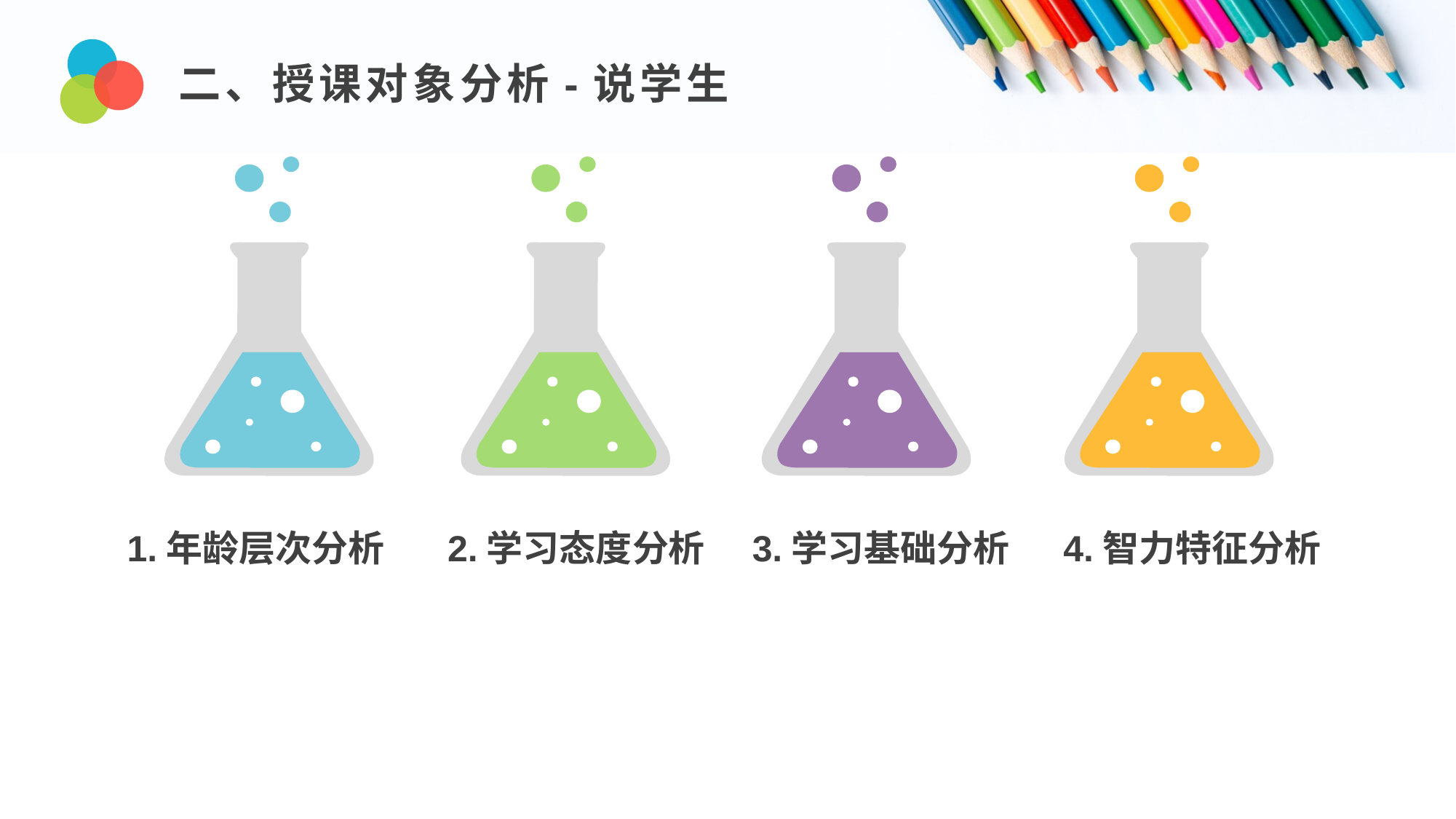

二、授课对象分析-说学生

4.智力特征分析
1.年龄层次分析
2.学习态度分析
3.学习基础分析